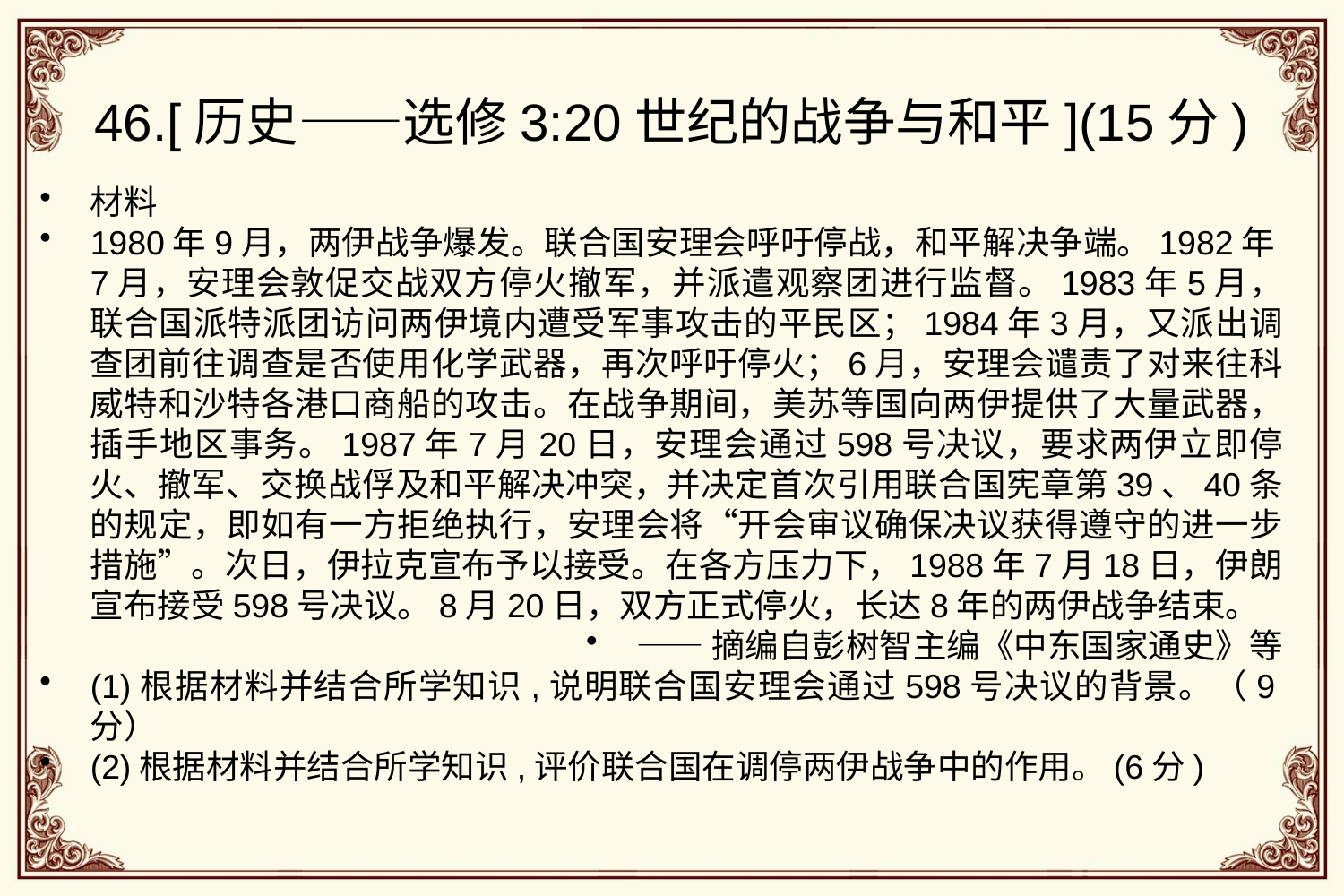

# 46.[历史——选修3:20世纪的战争与和平](15分)
材料
1980年9月，两伊战争爆发。联合国安理会呼吁停战，和平解决争端。1982年7月，安理会敦促交战双方停火撤军，并派遣观察团进行监督。1983年5月，联合国派特派团访问两伊境内遭受军事攻击的平民区；1984年3月，又派出调查团前往调查是否使用化学武器，再次呼吁停火；6月，安理会谴责了对来往科威特和沙特各港口商船的攻击。在战争期间，美苏等国向两伊提供了大量武器，插手地区事务。1987年7月20日，安理会通过598号决议，要求两伊立即停火、撤军、交换战俘及和平解决冲突，并决定首次引用联合国宪章第39、40条的规定，即如有一方拒绝执行，安理会将“开会审议确保决议获得遵守的进一步措施”。次日，伊拉克宣布予以接受。在各方压力下，1988年7月18日，伊朗宣布接受598号决议。8月20日，双方正式停火，长达8年的两伊战争结束。
——摘编自彭树智主编《中东国家通史》等
(1)根据材料并结合所学知识,说明联合国安理会通过598号决议的背景。（9分）
(2)根据材料并结合所学知识,评价联合国在调停两伊战争中的作用。(6分)